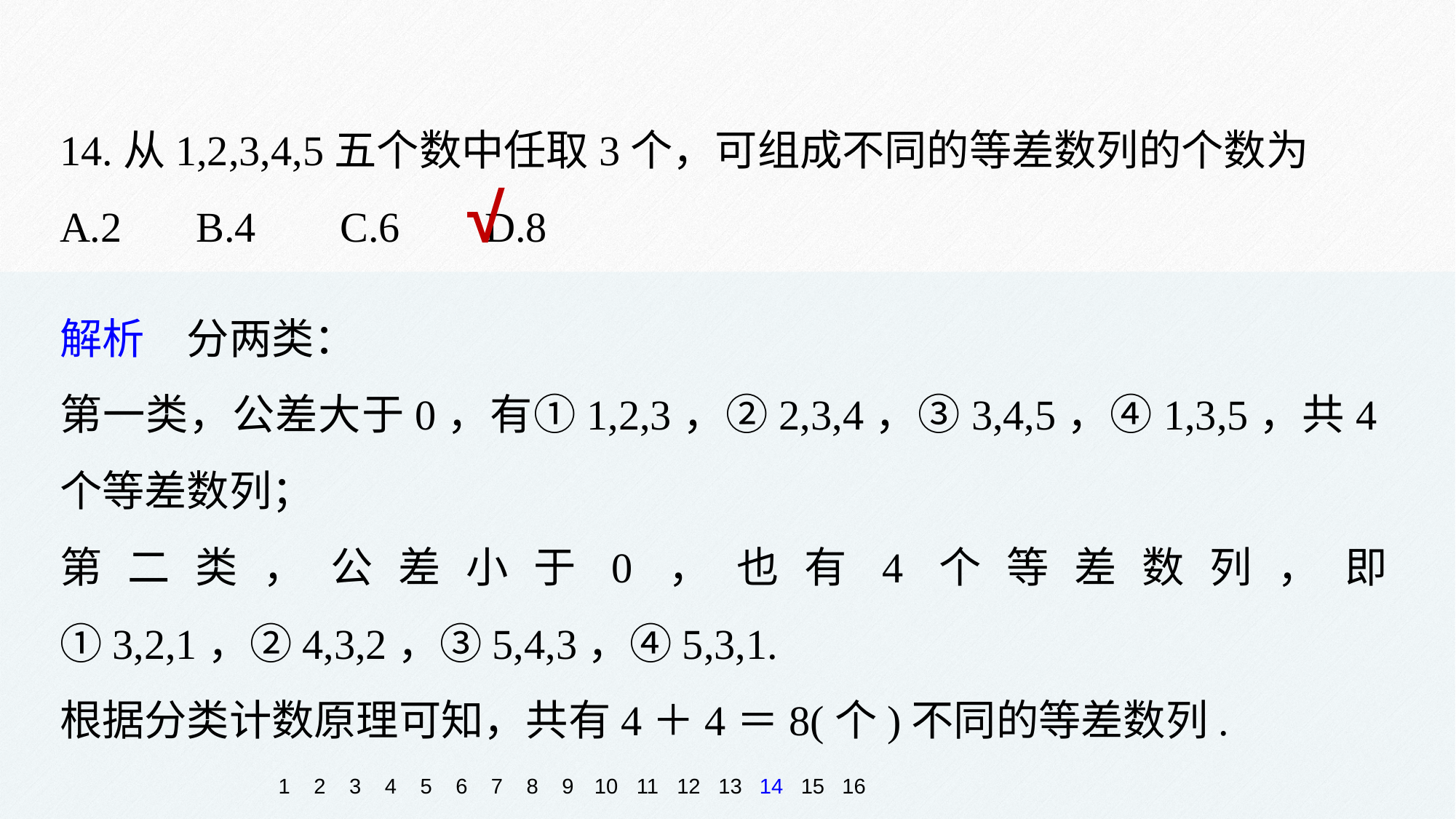

14.从1,2,3,4,5五个数中任取3个，可组成不同的等差数列的个数为
A.2       B.4        C.6        D.8
√
解析　分两类：
第一类，公差大于0，有①1,2,3，②2,3,4，③3,4,5，④1,3,5，共4个等差数列；
第二类，公差小于0，也有4个等差数列，即①3,2,1，②4,3,2，③5,4,3，④5,3,1.
根据分类计数原理可知，共有4＋4＝8(个)不同的等差数列.
1
2
3
4
5
6
7
8
9
10
11
12
13
14
15
16